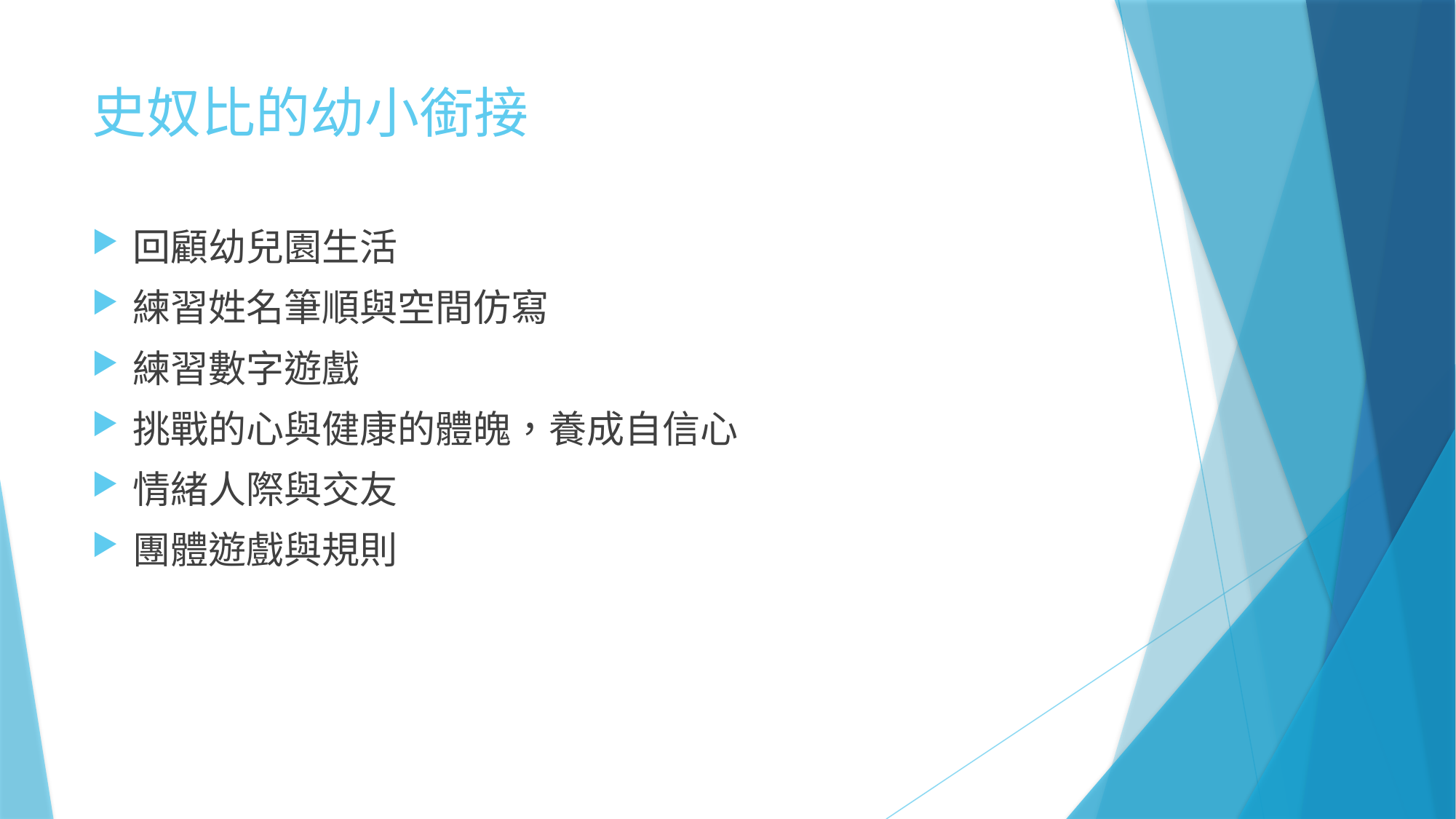

# 史奴比的幼小銜接
回顧幼兒園生活
練習姓名筆順與空間仿寫
練習數字遊戲
挑戰的心與健康的體魄，養成自信心
情緒人際與交友
團體遊戲與規則